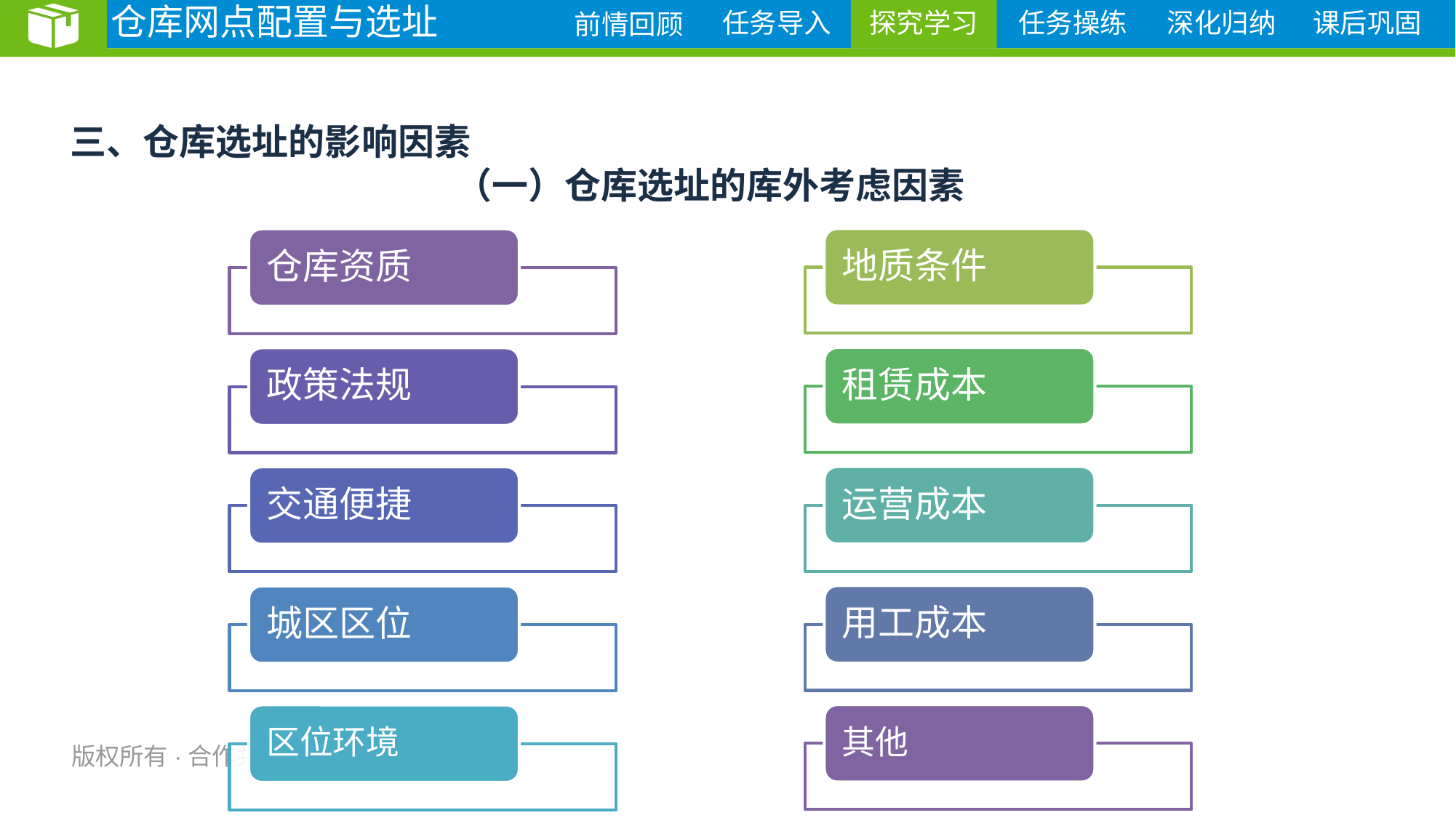

仓库网点配置与选址
三、仓库选址的影响因素
（一）仓库选址的库外考虑因素
地质条件
租赁成本
运营成本
用工成本
其他
仓库资质
政策法规
交通便捷
城区区位
区位环境